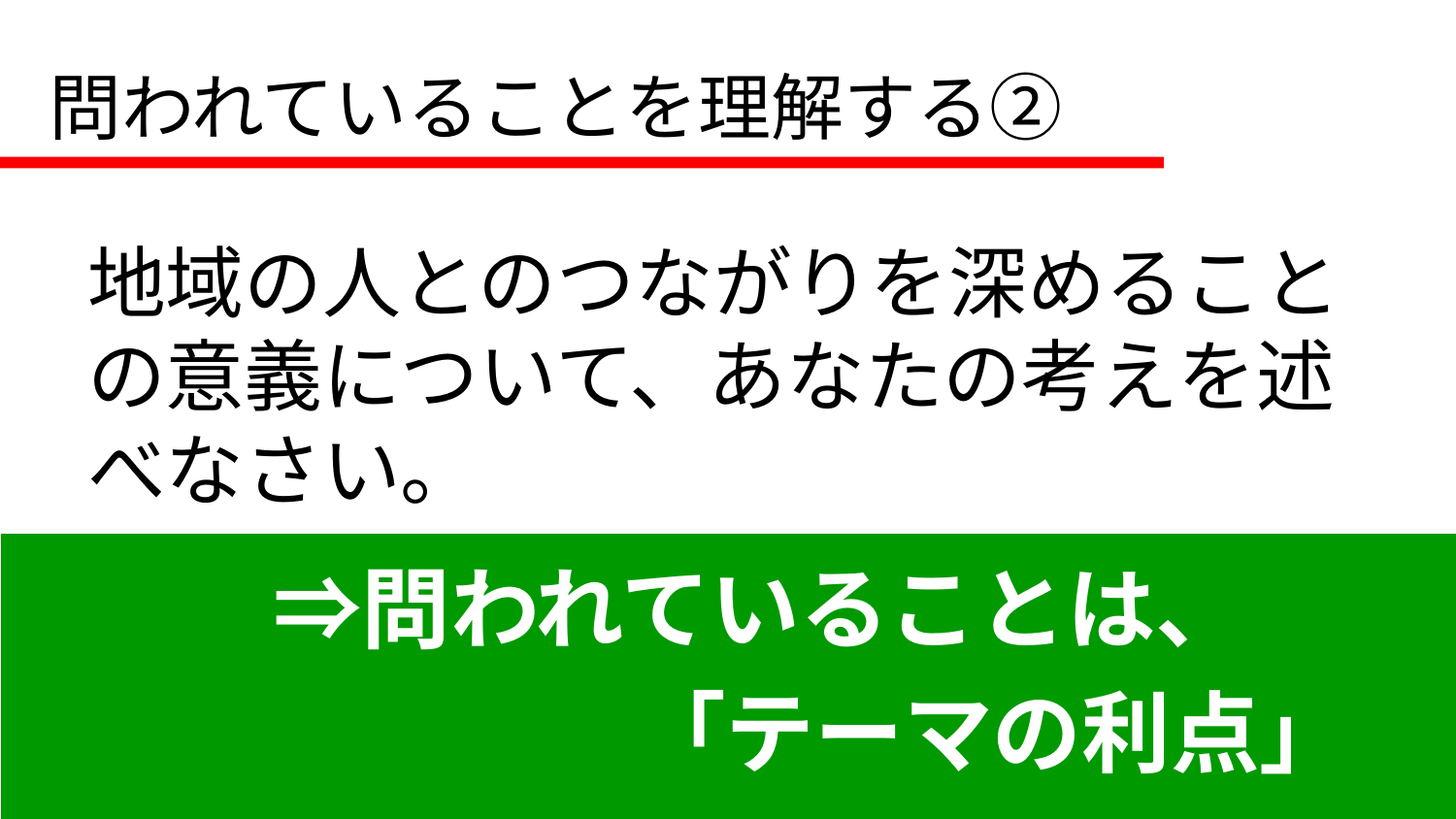

問われていることを理解する②

地域の人とのつながりを深めることの意義について、あなたの考えを述べなさい。

　　　　⇒問われていることは、
　　　　　　　「テーマの利点」